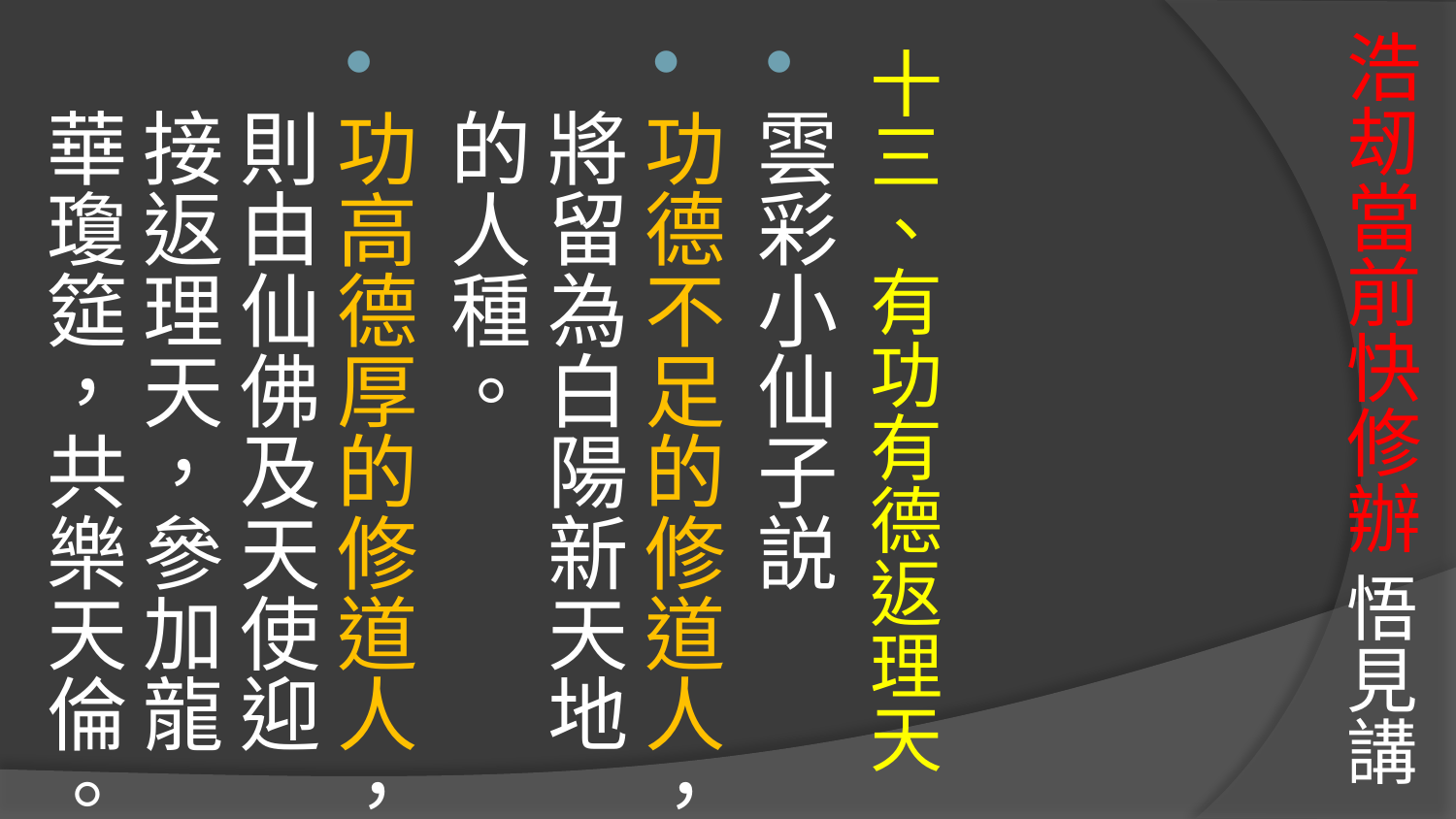

# 浩刼當前快修辦 悟見講
十三、有功有德返理天
雲彩小仙子説
功德不足的修道人，將留為白陽新天地的人種。
功高德厚的修道人，則由仙佛及天使迎接返理天，參加龍華瓊筵，共樂天倫。